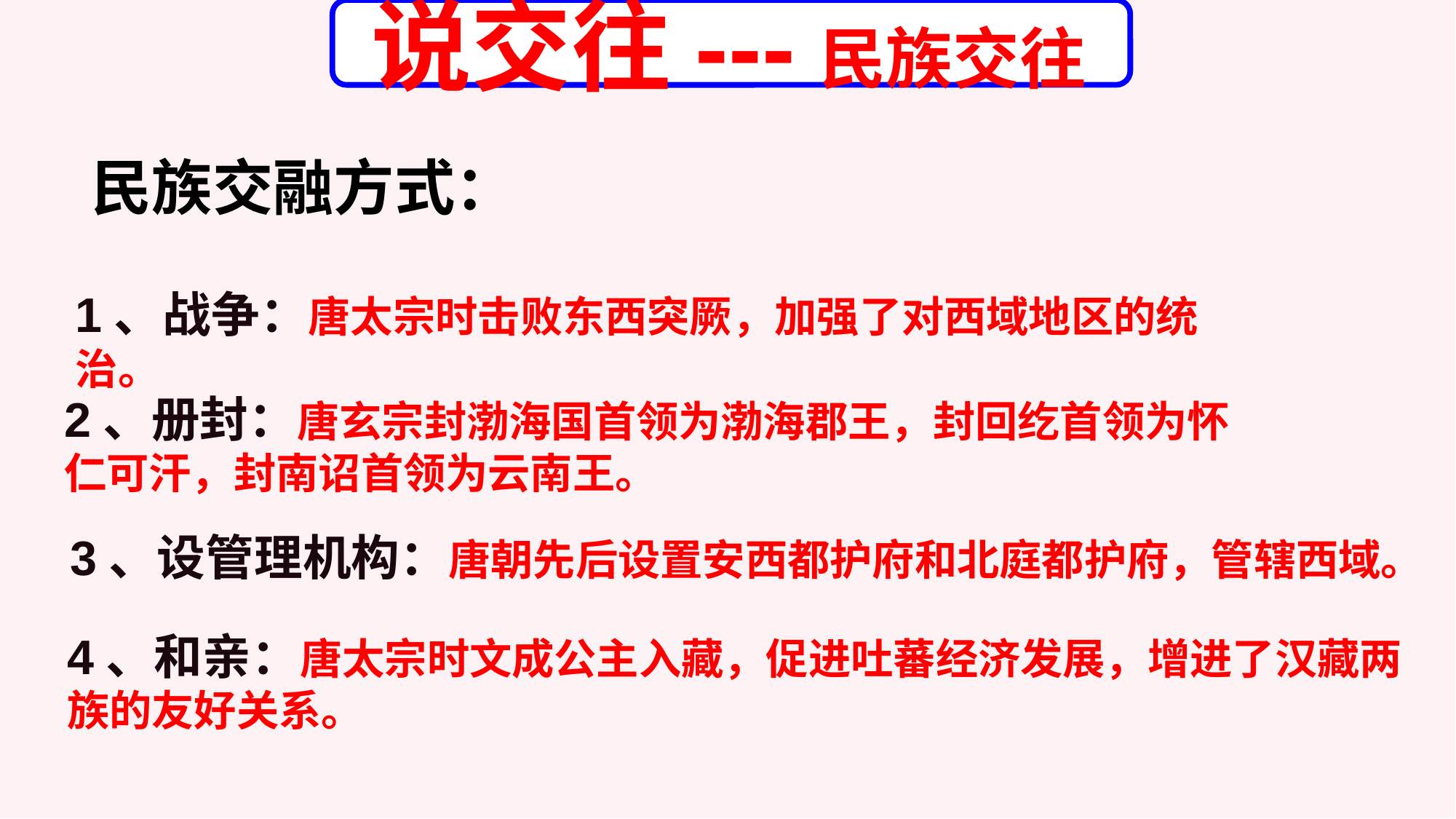

说交往---民族交往

民族交融方式：
1、战争：唐太宗时击败东西突厥，加强了对西域地区的统治。
2、册封：唐玄宗封渤海国首领为渤海郡王，封回纥首领为怀仁可汗，封南诏首领为云南王。
3、设管理机构：唐朝先后设置安西都护府和北庭都护府，管辖西域。
4、和亲：唐太宗时文成公主入藏，促进吐蕃经济发展，增进了汉藏两族的友好关系。